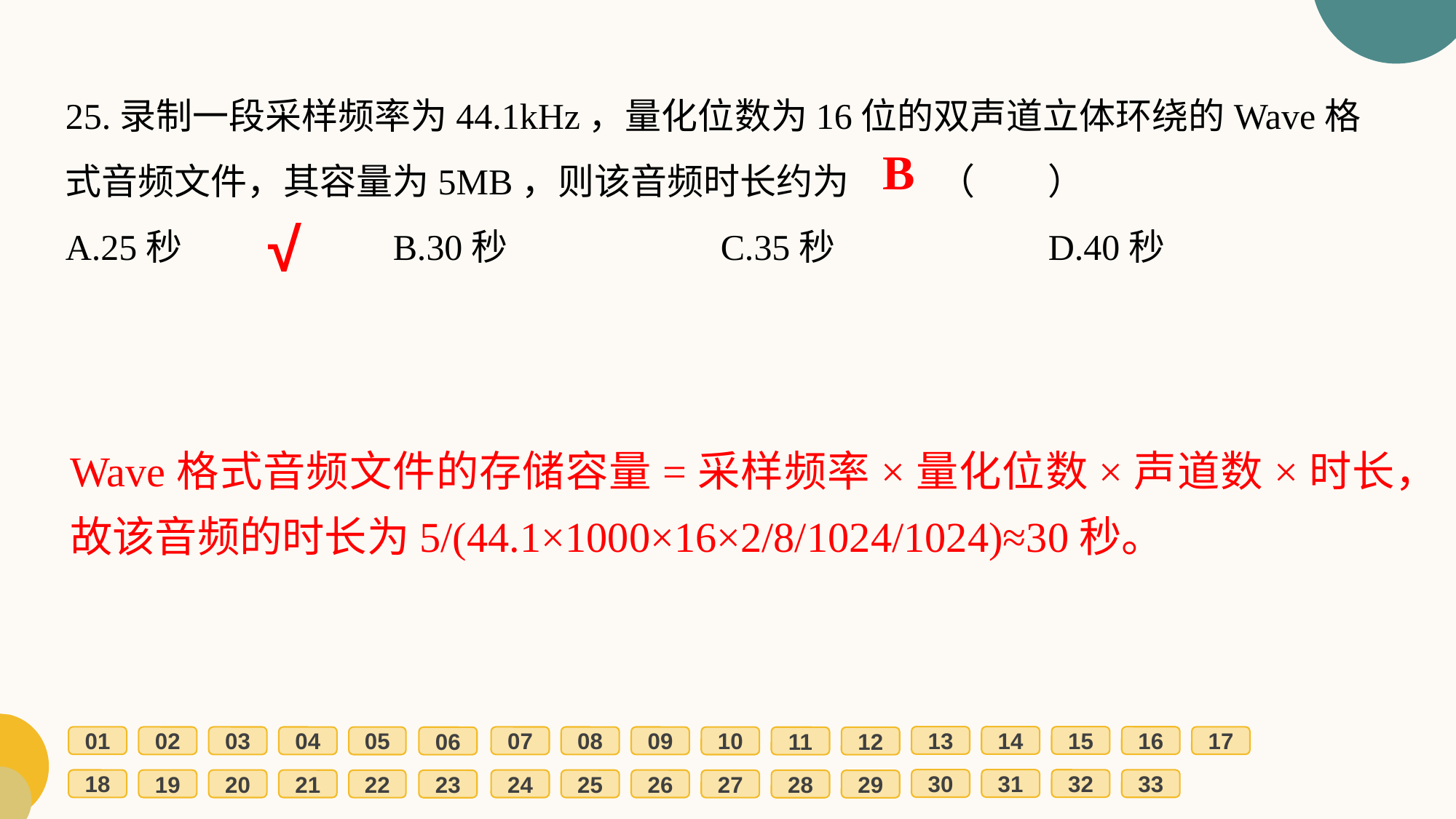

25.录制一段采样频率为44.1kHz，量化位数为16位的双声道立体环绕的Wave格式音频文件，其容量为5MB，则该音频时长约为	（　　）
A.25秒		B.30秒		C.35秒		D.40秒
B
√
Wave格式音频文件的存储容量=采样频率×量化位数×声道数×时长，故该音频的时长为5/(44.1×1000×16×2/8/1024/1024)≈30秒。